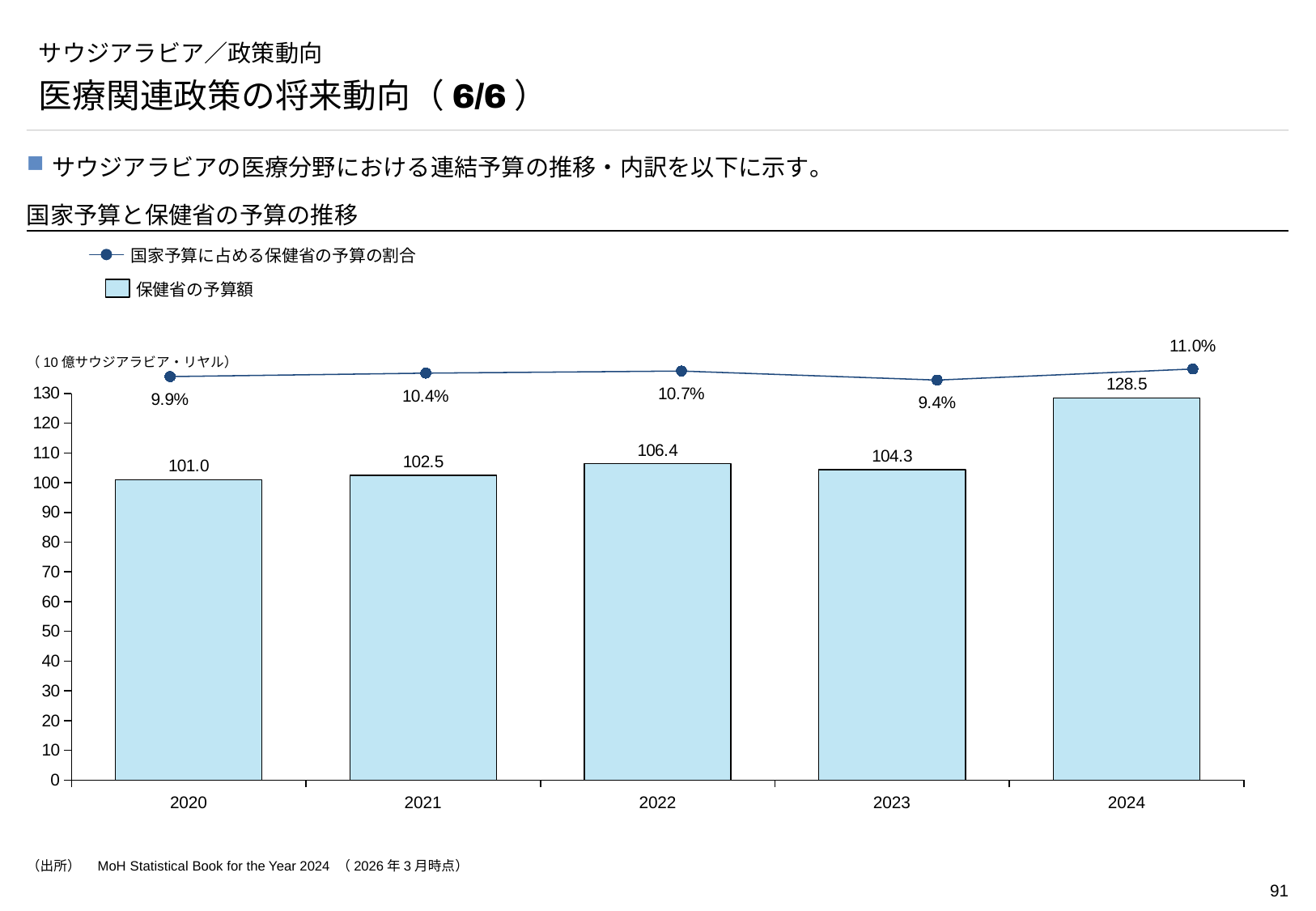

# サウジアラビア／政策動向
医療関連政策の将来動向（6/6）
サウジアラビアの医療分野における連結予算の推移・内訳を以下に示す。
国家予算と保健省の予算の推移
国家予算に占める保健省の予算の割合

保健省の予算額

### Chart

| Category |  |
|---|---|
（10億サウジアラビア・リヤル）

### Chart

| Category |  |
|---|---|
2020
2021
2022
2023
2024
（出所）　MoH Statistical Book for the Year 2024 （2026年3月時点）